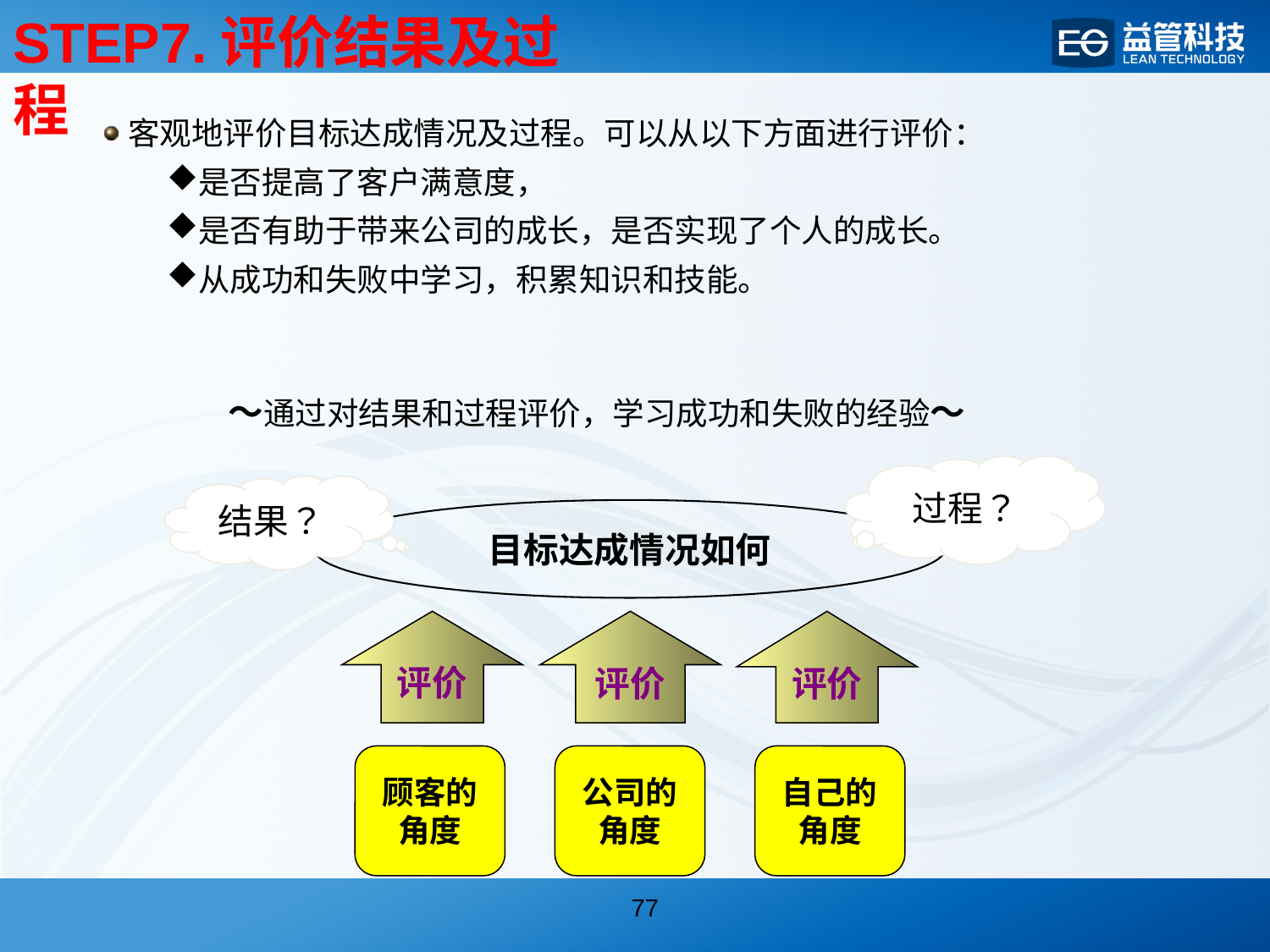

STEP7.评价结果及过程
客观地评价目标达成情况及过程。可以从以下方面进行评价：
是否提高了客户满意度，
是否有助于带来公司的成长，是否实现了个人的成长。
从成功和失败中学习，积累知识和技能。
～通过对结果和过程评价，学习成功和失败的经验～
过程？
结果？
目标达成情况如何
评价
评价
评价
顾客的
角度
公司的
角度
自己的
角度